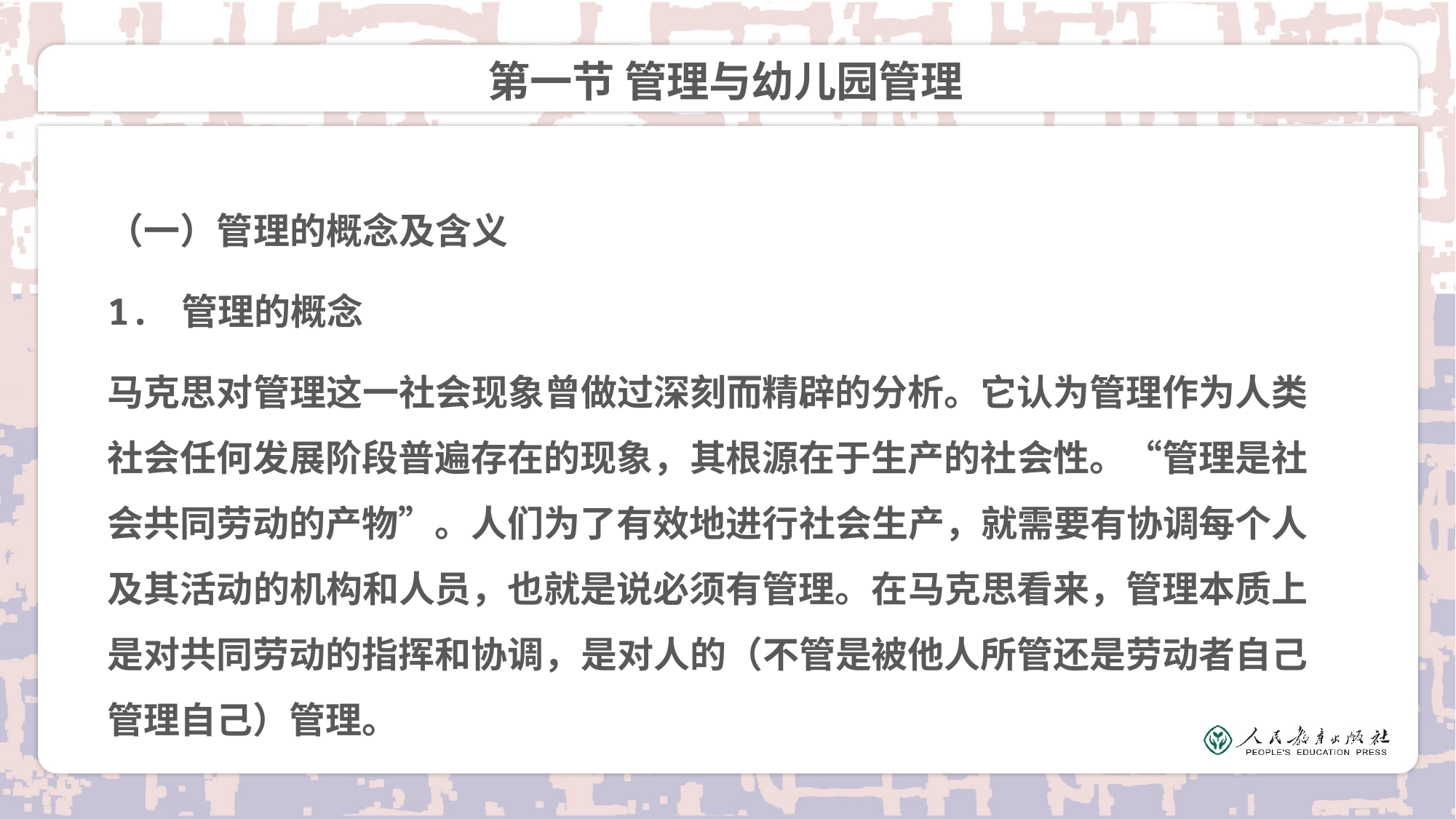

# 第一节 管理与幼儿园管理
（一）管理的概念及含义
1. 管理的概念
马克思对管理这一社会现象曾做过深刻而精辟的分析。它认为管理作为人类社会任何发展阶段普遍存在的现象，其根源在于生产的社会性。“管理是社会共同劳动的产物”。人们为了有效地进行社会生产，就需要有协调每个人及其活动的机构和人员，也就是说必须有管理。在马克思看来，管理本质上是对共同劳动的指挥和协调，是对人的（不管是被他人所管还是劳动者自己管理自己）管理。